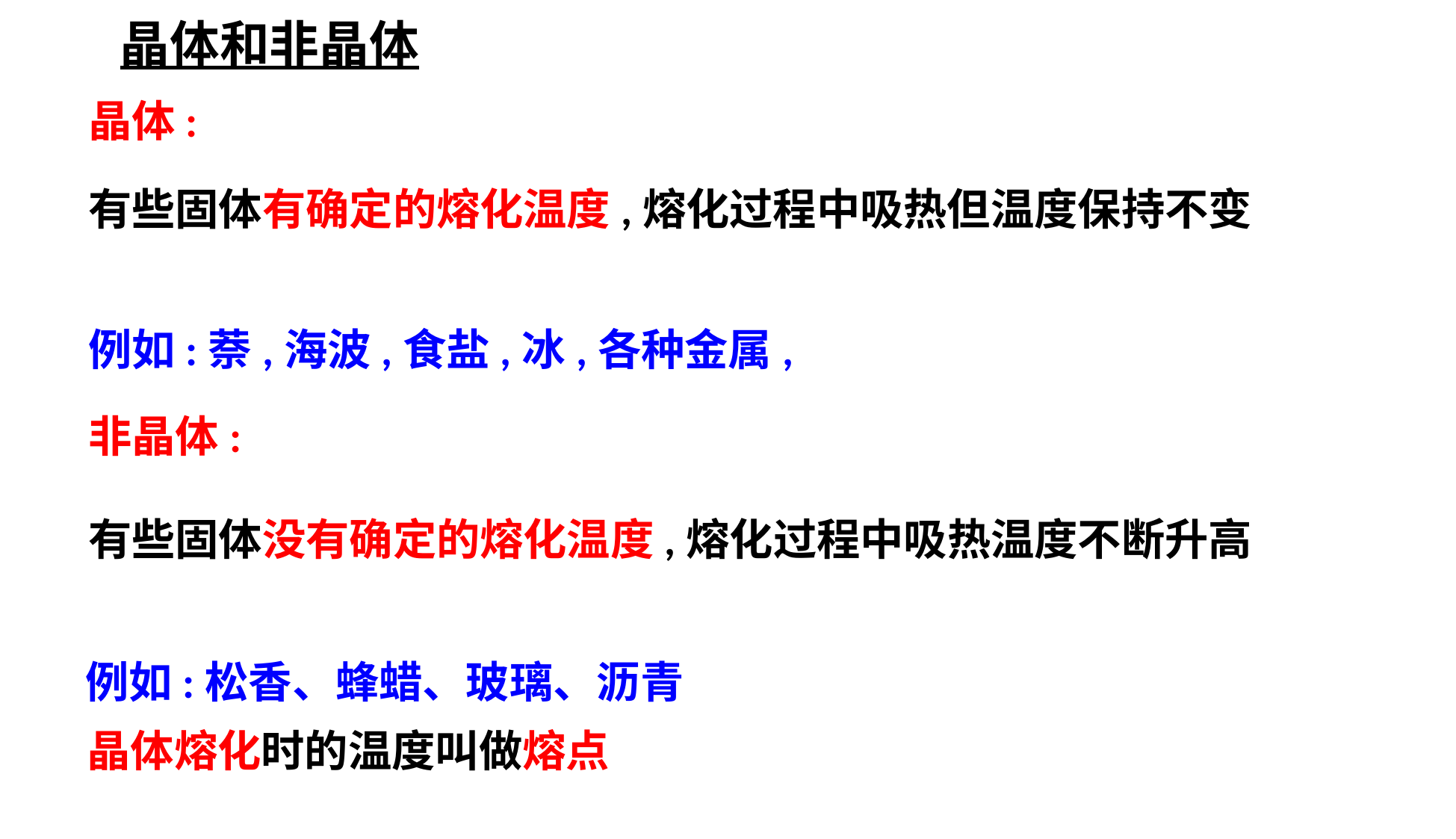

晶体和非晶体
晶体:
有些固体有确定的熔化温度,熔化过程中吸热但温度保持不变
例如:萘,海波,食盐,冰,各种金属,
非晶体:
有些固体没有确定的熔化温度,熔化过程中吸热温度不断升高
例如:松香、蜂蜡、玻璃、沥青
晶体熔化时的温度叫做熔点